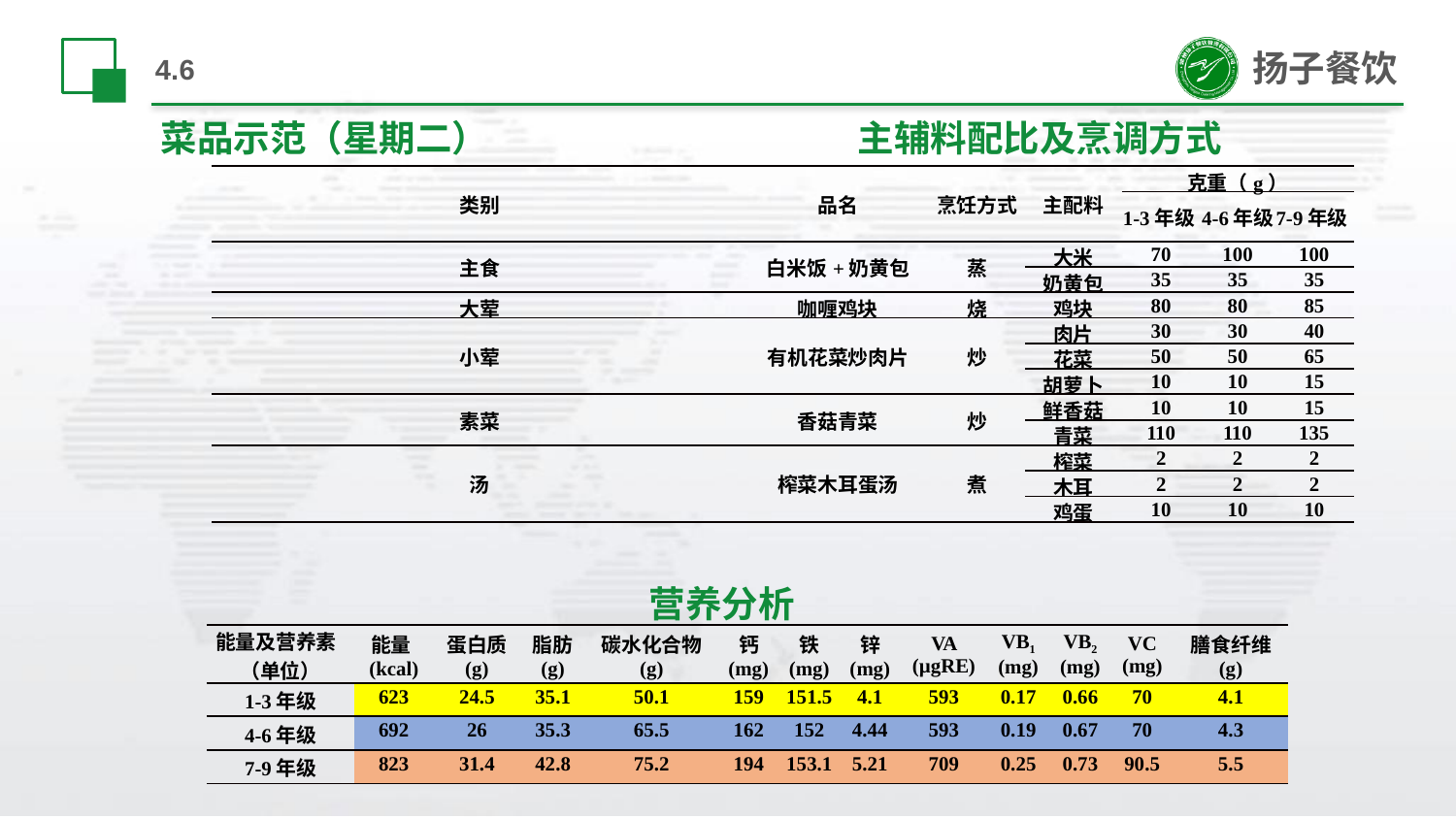

# 4.6
菜品示范（星期二）
主辅料配比及烹调方式
| 类别 | 品名 | 烹饪方式 | 主配料 | 克重（g） |  |  |
| --- | --- | --- | --- | --- | --- | --- |
|  |  |  |  | 1-3年级 | 4-6年级 | 7-9年级 |
| 主食 | 白米饭+奶黄包 | 蒸 | 大米 | 70 | 100 | 100 |
|  |  |  | 奶黄包 | 35 | 35 | 35 |
| 大荤 | 咖喱鸡块 | 烧 | 鸡块 | 80 | 80 | 85 |
| 小荤 | 有机花菜炒肉片 | 炒 | 肉片 | 30 | 30 | 40 |
|  |  |  | 花菜 | 50 | 50 | 65 |
|  |  |  | 胡萝卜 | 10 | 10 | 15 |
| 素菜 | 香菇青菜 | 炒 | 鲜香菇 | 10 | 10 | 15 |
|  |  |  | 青菜 | 110 | 110 | 135 |
| 汤 | 榨菜木耳蛋汤 | 煮 | 榨菜 | 2 | 2 | 2 |
|  |  |  | 木耳 | 2 | 2 | 2 |
|  |  |  | 鸡蛋 | 10 | 10 | 10 |
营养分析
| 能量及营养素 （单位） | 能量(kcal) | 蛋白质 (g) | 脂肪 (g) | 碳水化合物 (g) | 钙 (mg) | 铁 (mg) | 锌 (mg) | VA (µgRE) | VB1 (mg) | VB2 (mg) | VC (mg) | 膳食纤维 (g) |
| --- | --- | --- | --- | --- | --- | --- | --- | --- | --- | --- | --- | --- |
| 1-3年级 | 623 | 24.5 | 35.1 | 50.1 | 159 | 151.5 | 4.1 | 593 | 0.17 | 0.66 | 70 | 4.1 |
| 4-6年级 | 692 | 26 | 35.3 | 65.5 | 162 | 152 | 4.44 | 593 | 0.19 | 0.67 | 70 | 4.3 |
| 7-9年级 | 823 | 31.4 | 42.8 | 75.2 | 194 | 153.1 | 5.21 | 709 | 0.25 | 0.73 | 90.5 | 5.5 |